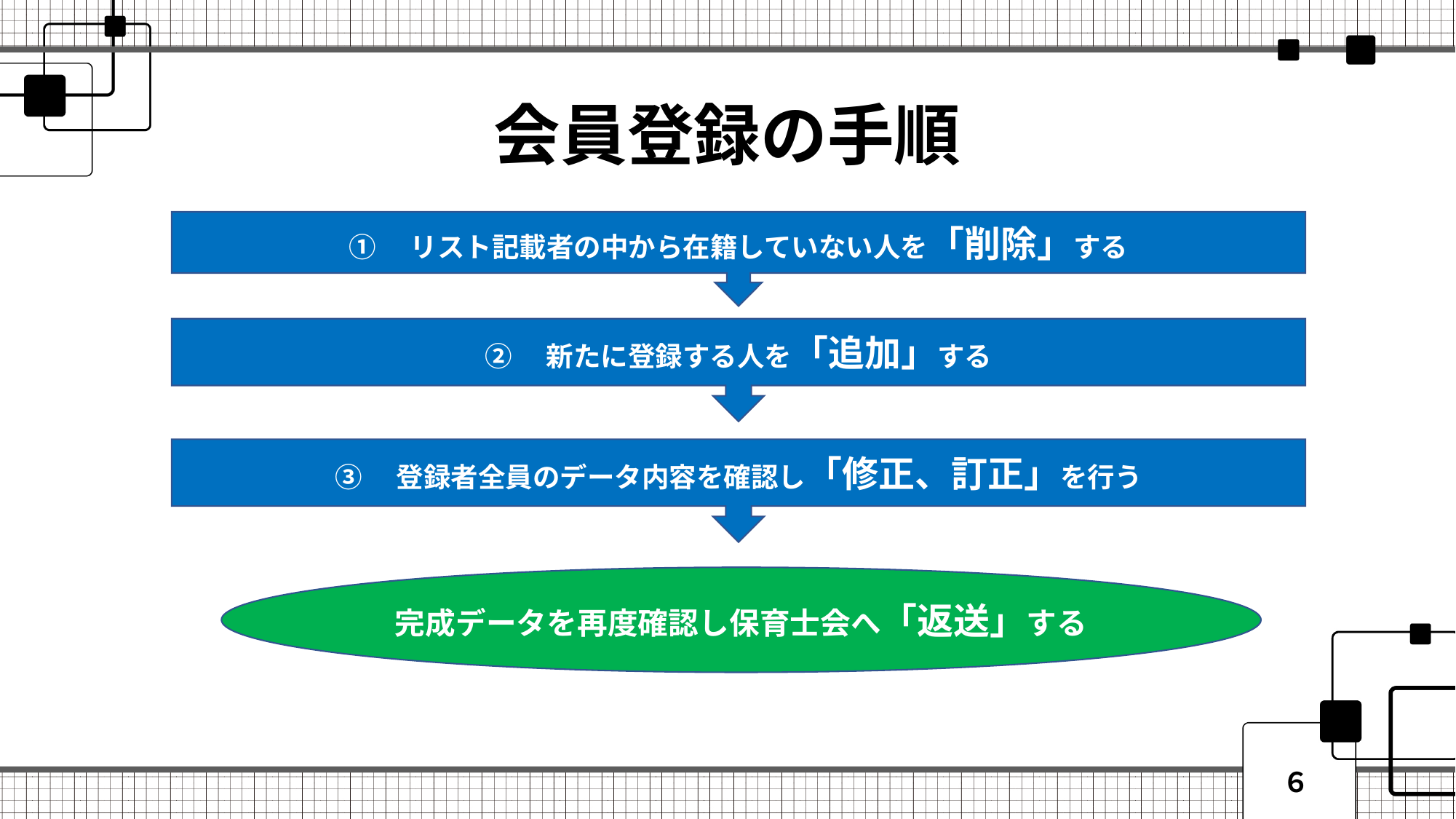

# 会員登録の手順
①　リスト記載者の中から在籍していない人を「削除」する
②　新たに登録する人を「追加」する
③　登録者全員のデータ内容を確認し「修正、訂正」を行う
完成データを再度確認し保育士会へ「返送」する
６